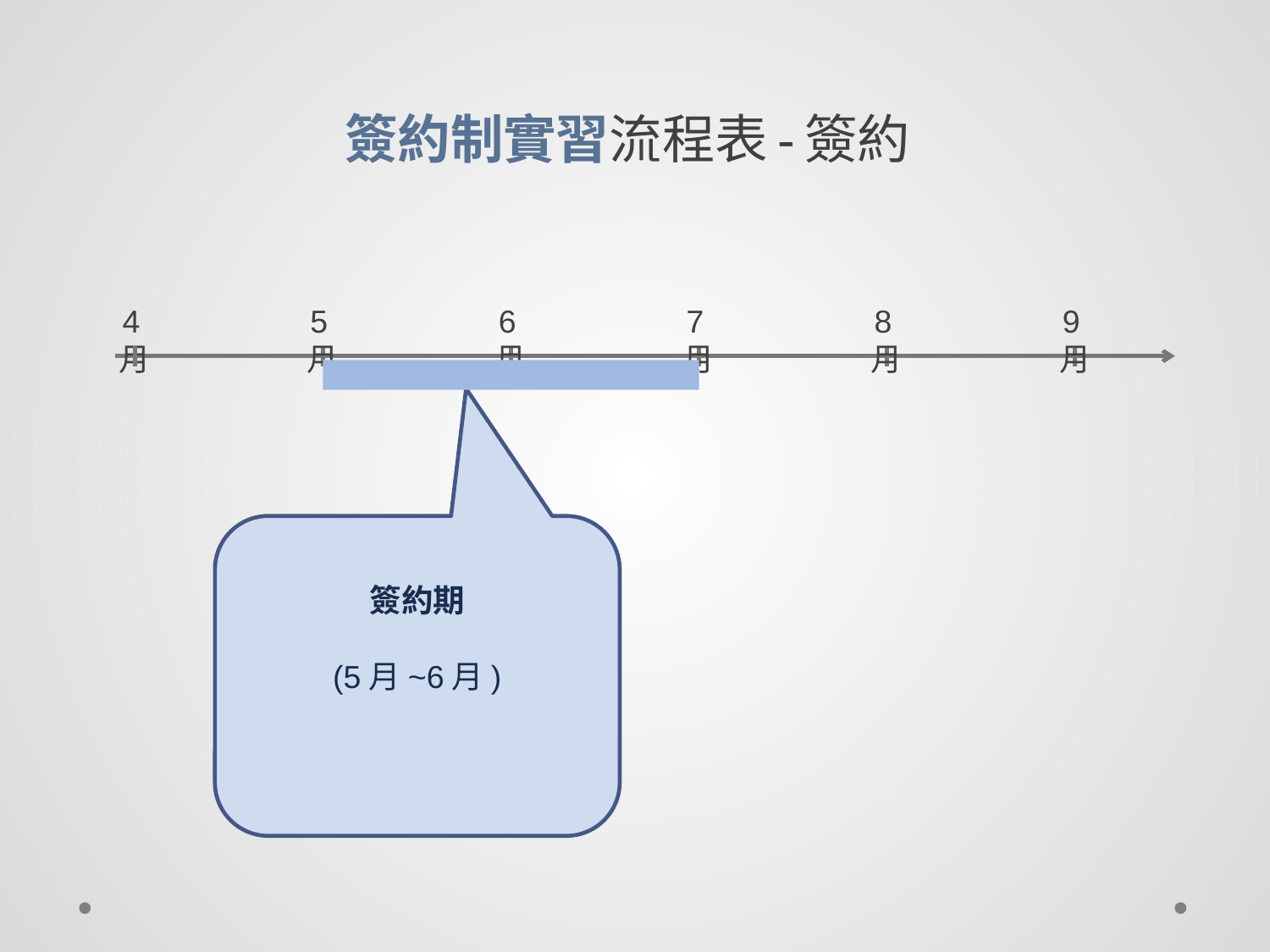

# 簽約制實習流程表-簽約
4月
5月
6月
7月
8月
9月

簽約期

(5月~6月)